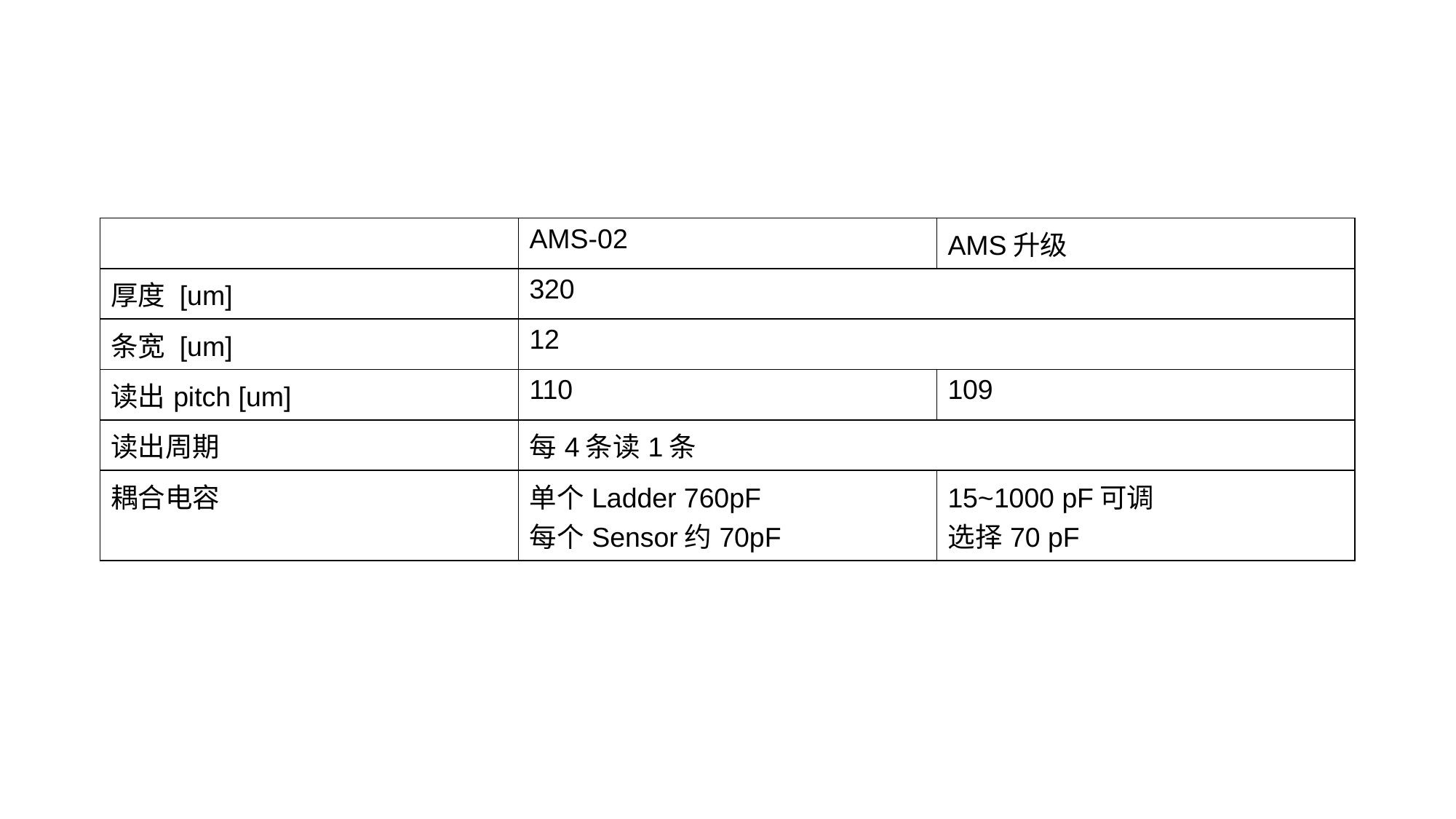

#
|  | AMS-02 | AMS升级 |
| --- | --- | --- |
| 厚度 [um] | 320 |  |
| 条宽 [um] | 12 |  |
| 读出pitch [um] | 110 | 109 |
| 读出周期 | 每4条读1条 |  |
| 耦合电容 | 单个Ladder 760pF 每个Sensor约70pF | 15~1000 pF可调 选择70 pF |